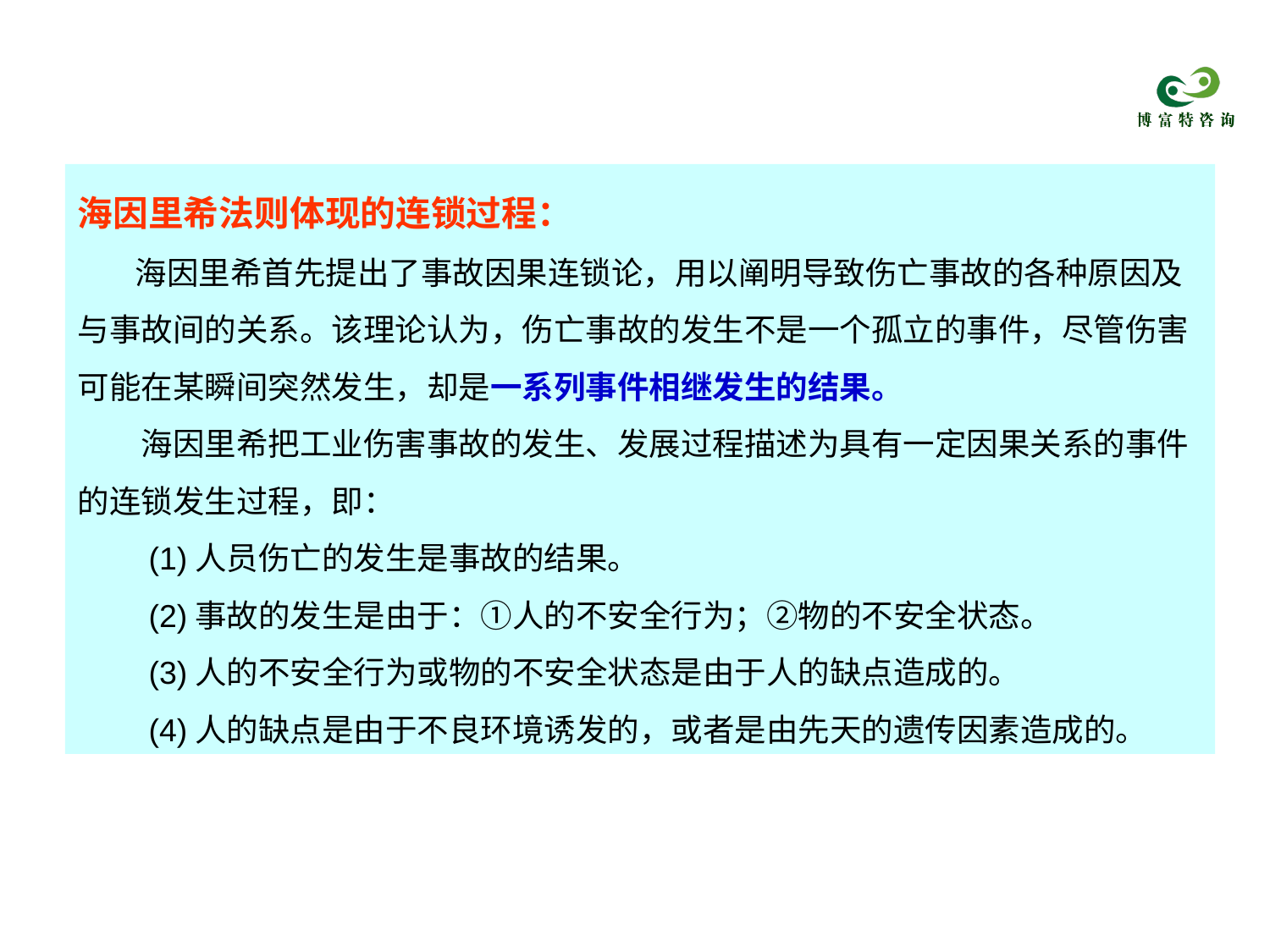

海因里希法则体现的连锁过程：
       海因里希首先提出了事故因果连锁论，用以阐明导致伤亡事故的各种原因及与事故间的关系。该理论认为，伤亡事故的发生不是一个孤立的事件，尽管伤害可能在某瞬间突然发生，却是一系列事件相继发生的结果。
　　海因里希把工业伤害事故的发生、发展过程描述为具有一定因果关系的事件的连锁发生过程，即：
　　(1)人员伤亡的发生是事故的结果。
　　(2)事故的发生是由于：①人的不安全行为；②物的不安全状态。
　　(3)人的不安全行为或物的不安全状态是由于人的缺点造成的。
　　(4)人的缺点是由于不良环境诱发的，或者是由先天的遗传因素造成的。